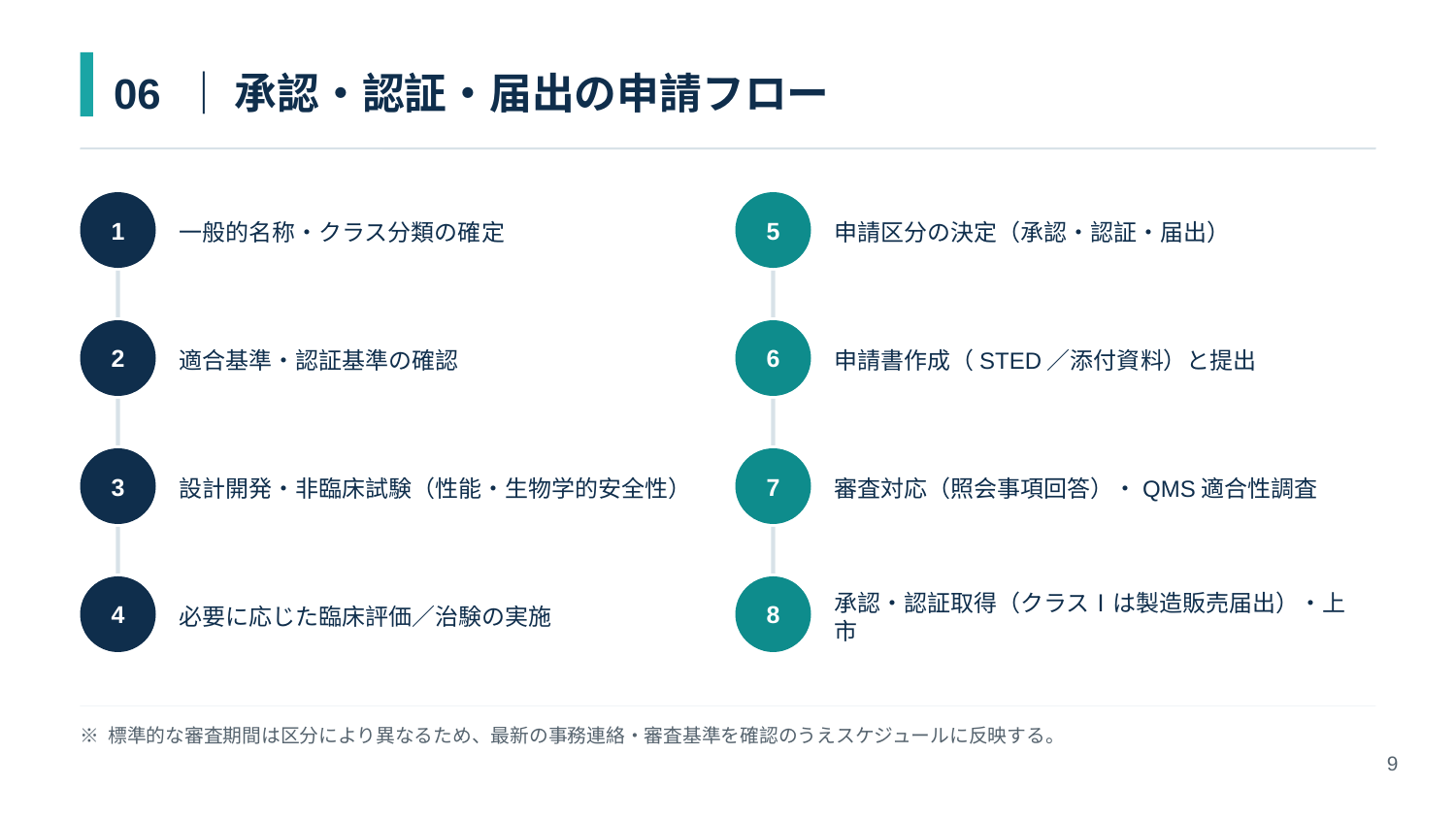

06 ｜ 承認・認証・届出の申請フロー

1
一般的名称・クラス分類の確定

5
申請区分の決定（承認・認証・届出）

2
適合基準・認証基準の確認

6
申請書作成（STED／添付資料）と提出

3
設計開発・非臨床試験（性能・生物学的安全性）

7
審査対応（照会事項回答）・QMS適合性調査

4
必要に応じた臨床評価／治験の実施

8
承認・認証取得（クラスⅠは製造販売届出）・上市

※ 標準的な審査期間は区分により異なるため、最新の事務連絡・審査基準を確認のうえスケジュールに反映する。
9